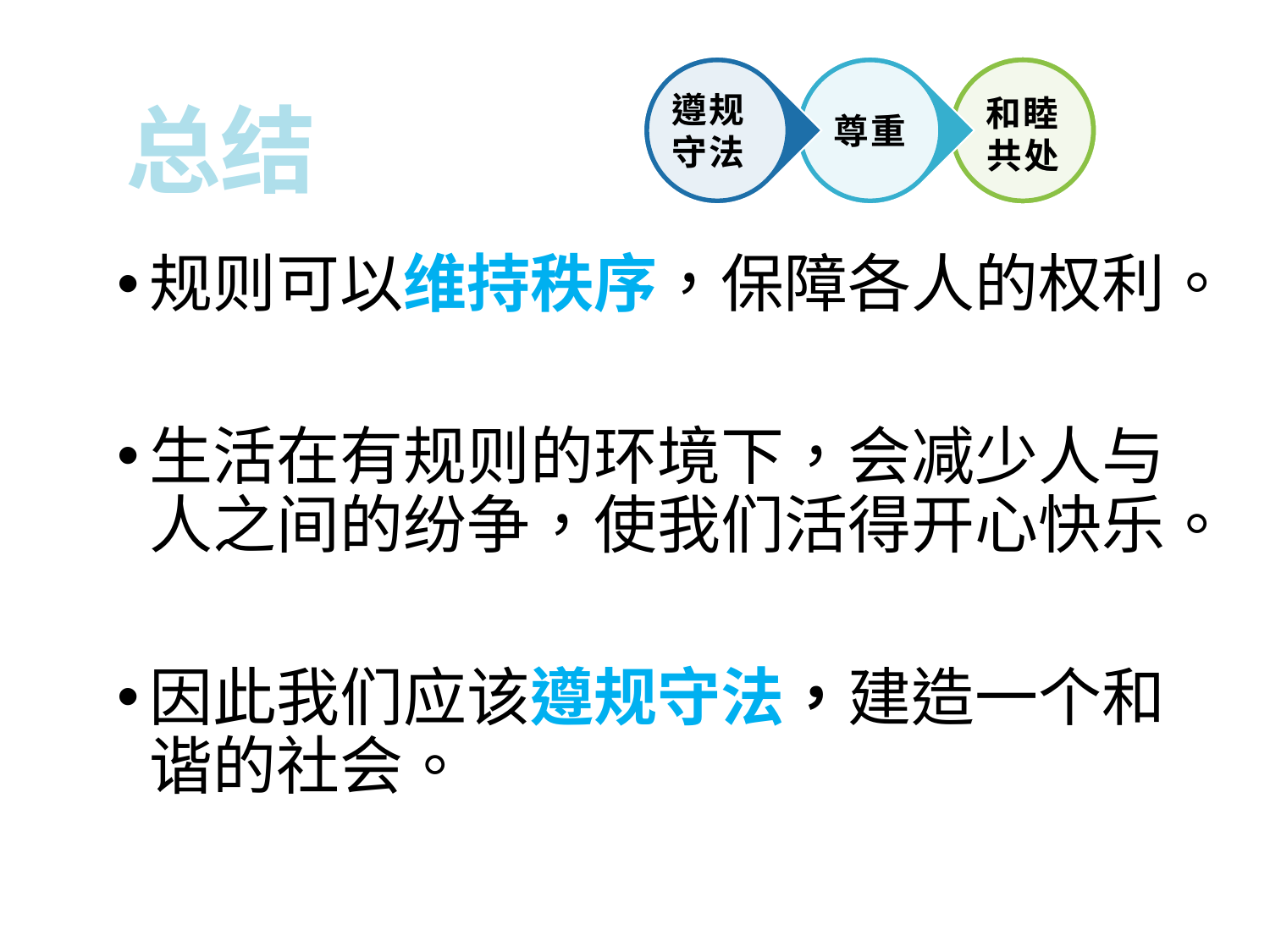

和睦共处

尊重
遵规守法
# 总结
规则可以维持秩序，保障各人的权利。

生活在有规则的环境下，会减少人与人之间的纷争，使我们活得开心快乐。

因此我们应该遵规守法，建造一个和谐的社会。